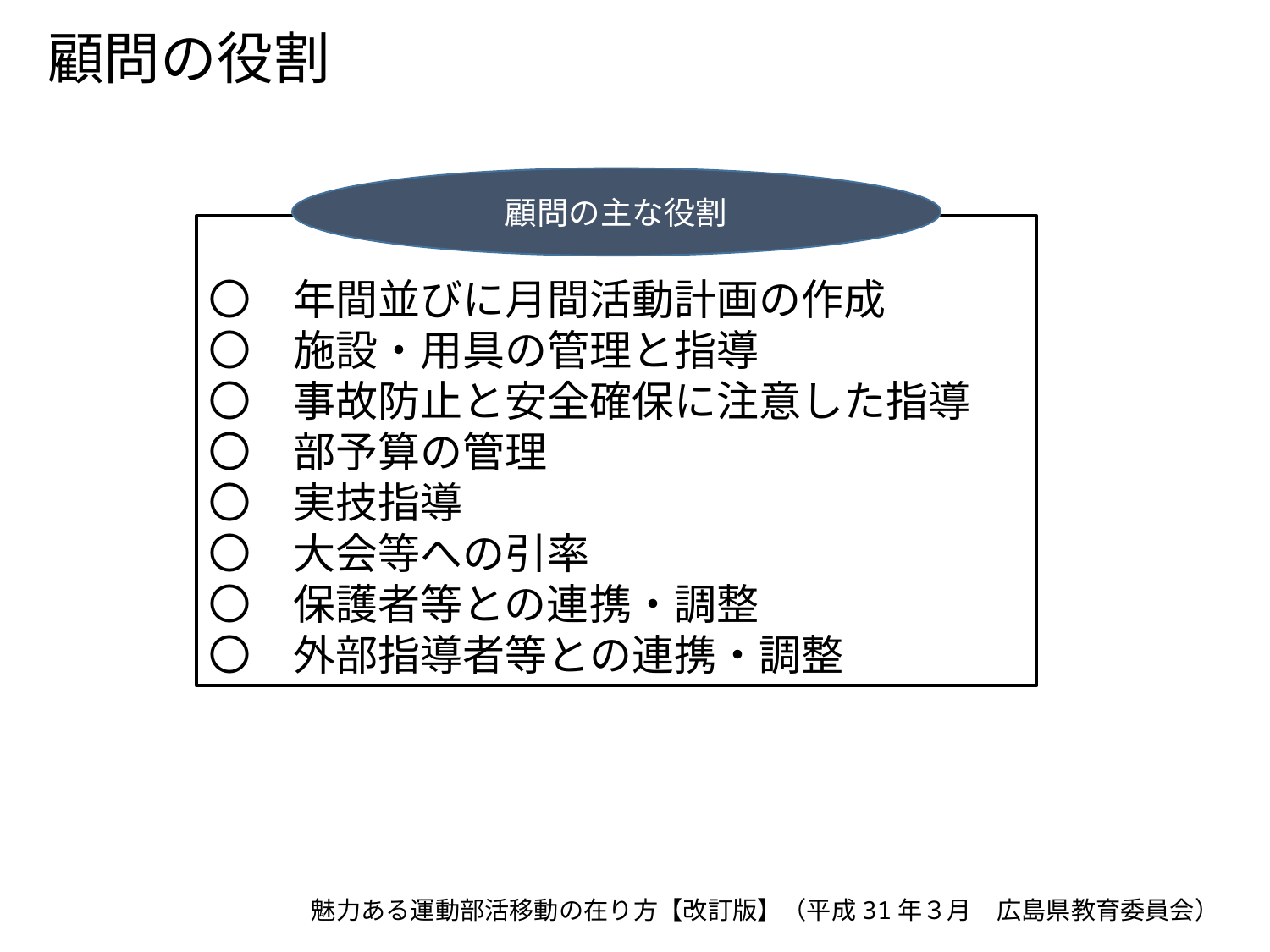

顧問の役割
顧問の主な役割

〇　年間並びに月間活動計画の作成
〇　施設・用具の管理と指導
〇　事故防止と安全確保に注意した指導
〇　部予算の管理
〇　実技指導
〇　大会等への引率
〇　保護者等との連携・調整
〇　外部指導者等との連携・調整
魅力ある運動部活移動の在り方【改訂版】（平成31年３月　広島県教育委員会）